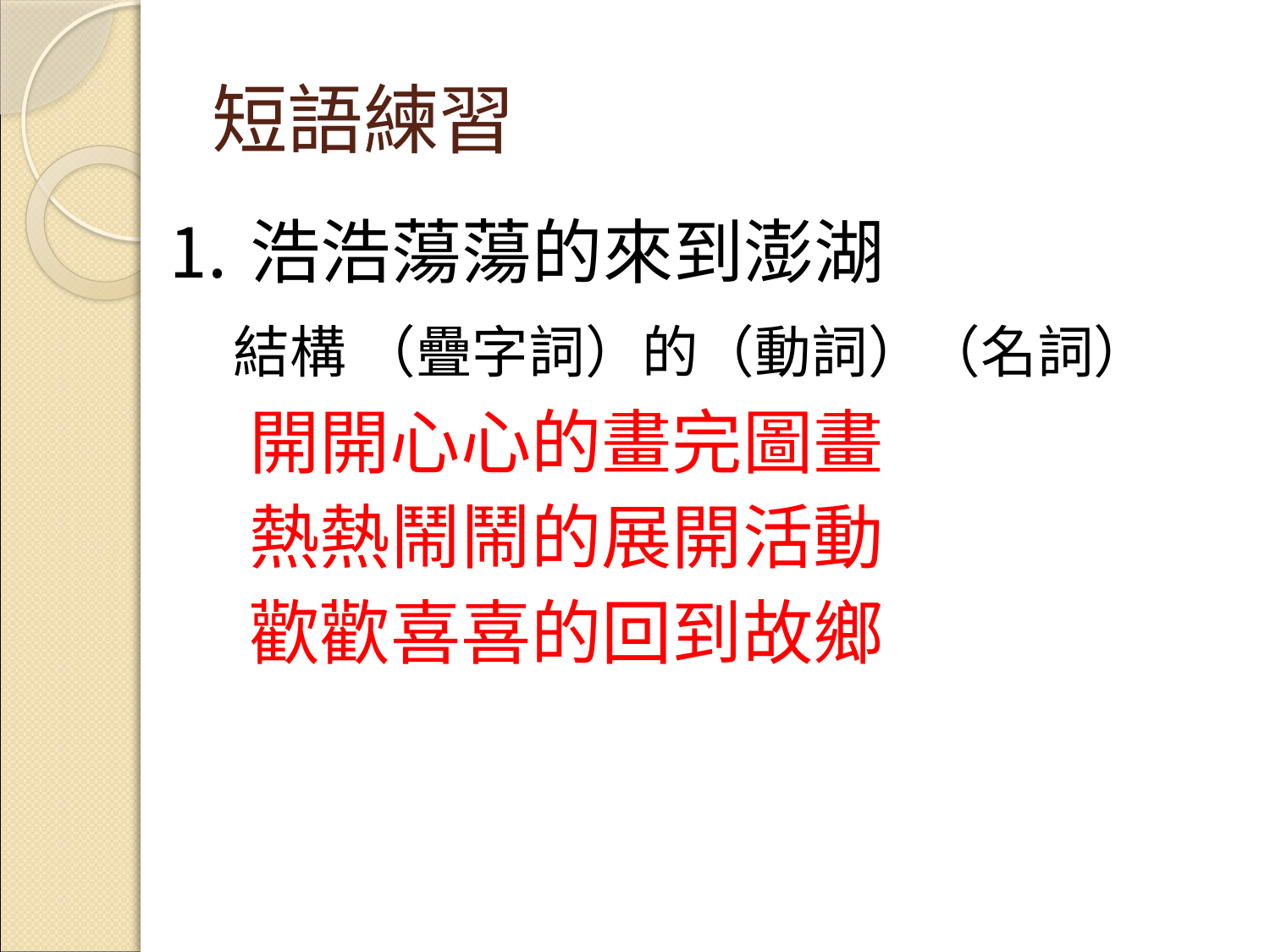

短語練習
⒈浩浩蕩蕩的來到澎湖
　結構 （疊字詞）的（動詞）（名詞）
　 開開心心的畫完圖畫
　 熱熱鬧鬧的展開活動
　 歡歡喜喜的回到故鄉